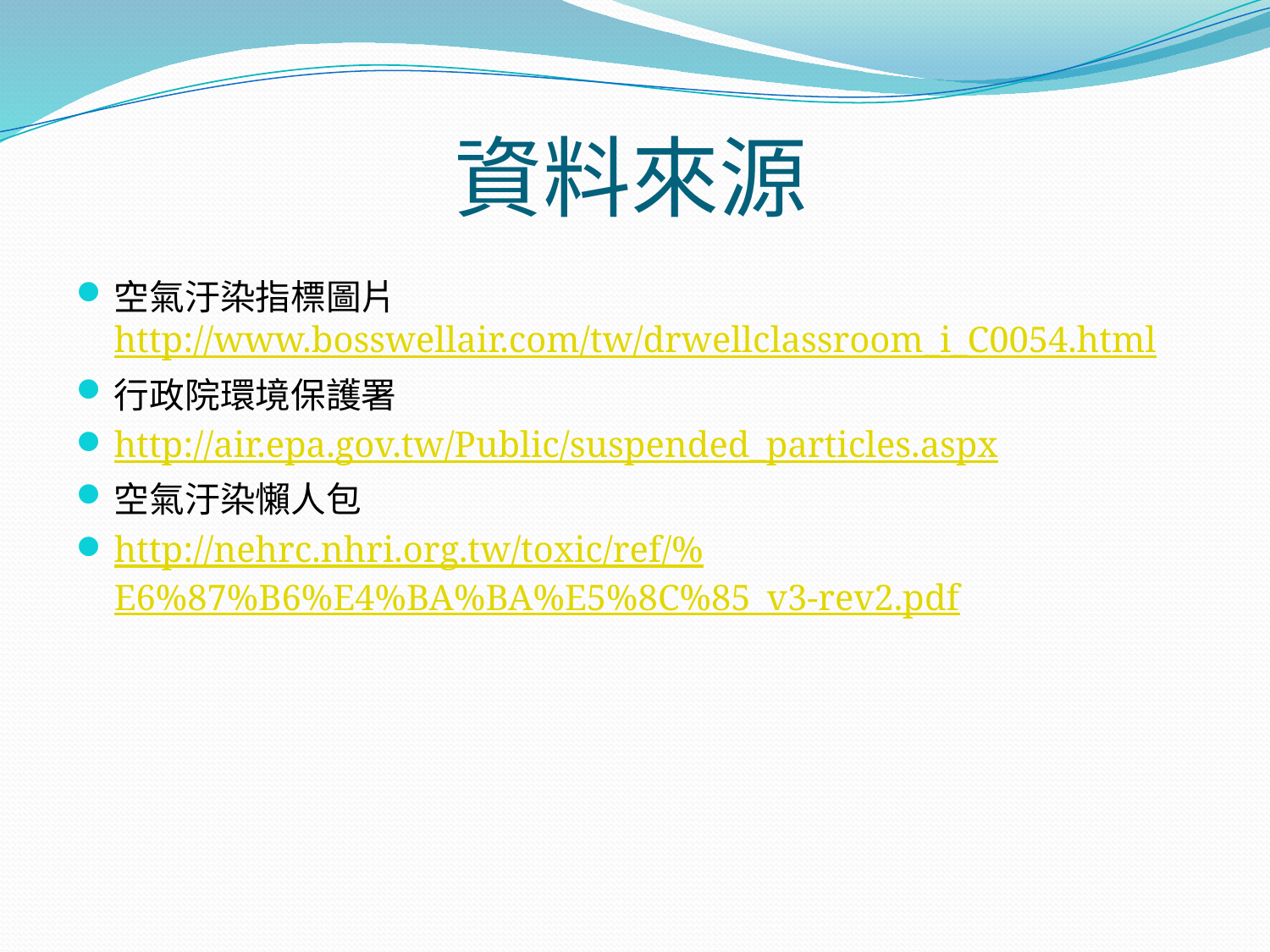

# 資料來源
空氣汙染指標圖片http://www.bosswellair.com/tw/drwellclassroom_i_C0054.html
行政院環境保護署
http://air.epa.gov.tw/Public/suspended_particles.aspx
空氣汙染懶人包
http://nehrc.nhri.org.tw/toxic/ref/%E6%87%B6%E4%BA%BA%E5%8C%85_v3-rev2.pdf